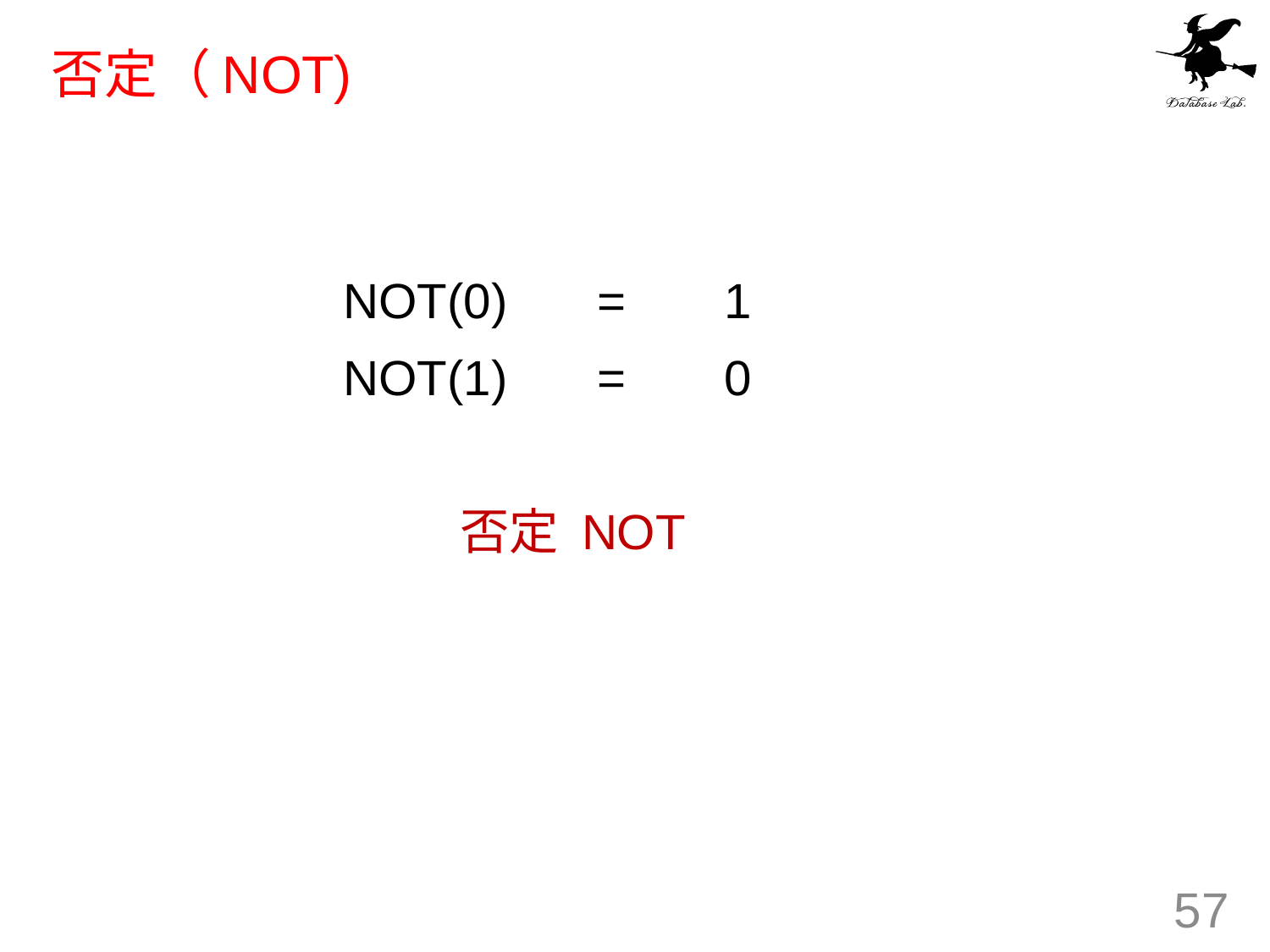

# 否定（NOT)
NOT(0)	=	1
NOT(1)	= 	0
否定 NOT
57